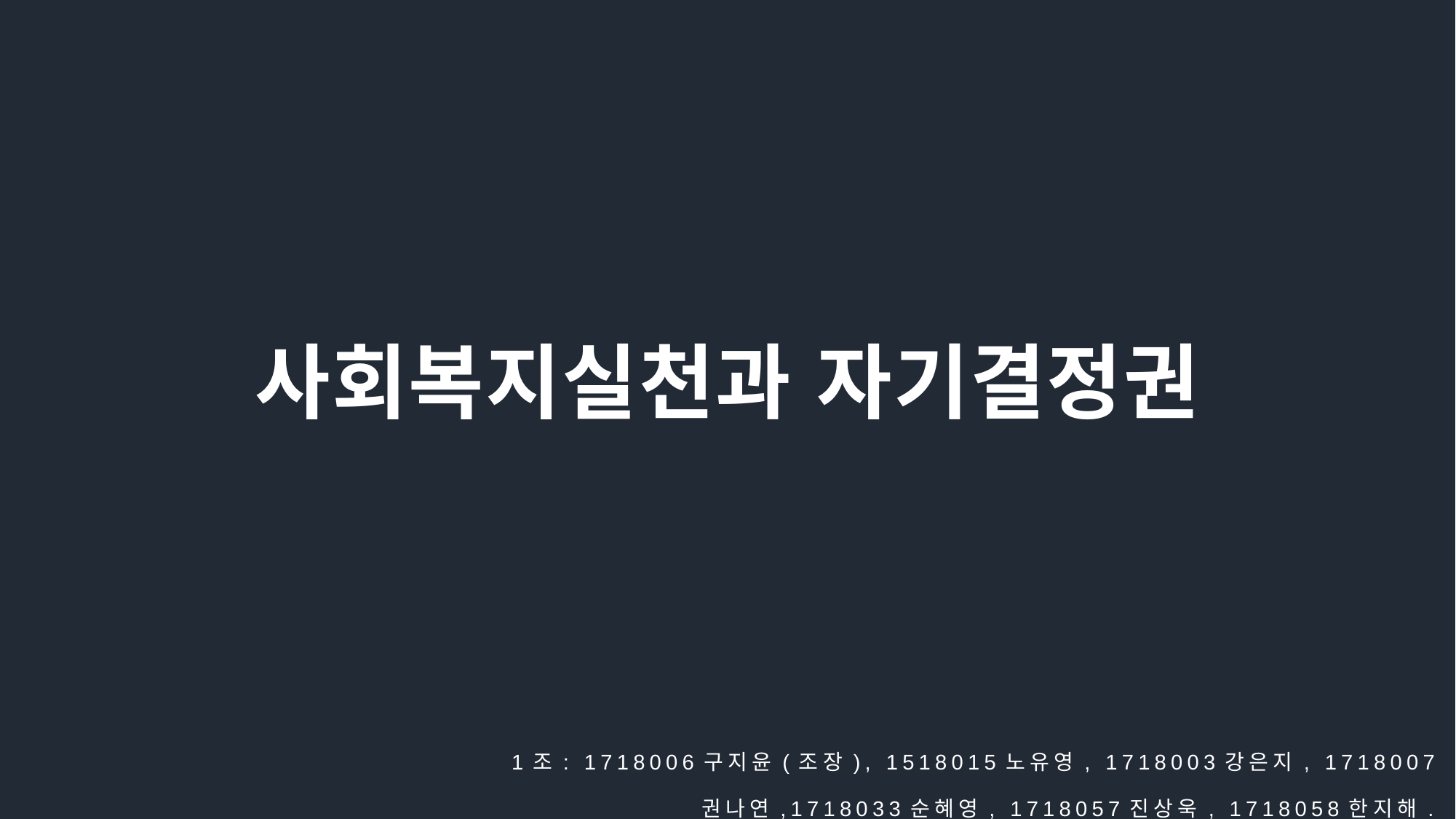

사회복지실천과 자기결정권
1조: 1718006구지윤(조장), 1518015노유영, 1718003강은지, 1718007권나연,1718033순혜영, 1718057진상욱, 1718058한지해.